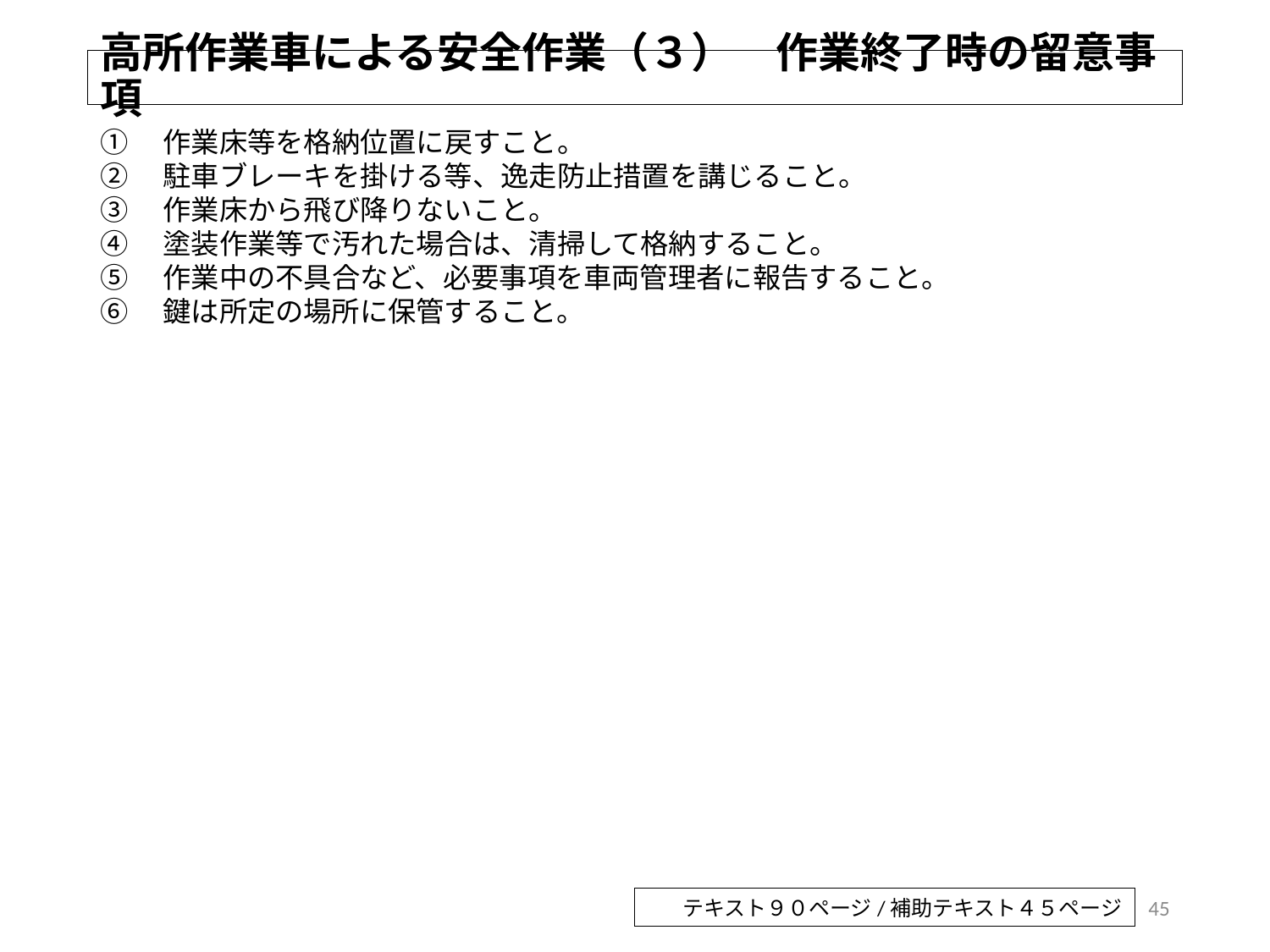

# 高所作業車による安全作業（３）　作業終了時の留意事項
①　作業床等を格納位置に戻すこと。
②　駐車ブレーキを掛ける等、逸走防止措置を講じること。
③　作業床から飛び降りないこと。
④　塗装作業等で汚れた場合は、清掃して格納すること。
⑤　作業中の不具合など、必要事項を車両管理者に報告すること。
⑥　鍵は所定の場所に保管すること。
45
テキスト９０ページ/補助テキスト４５ページ